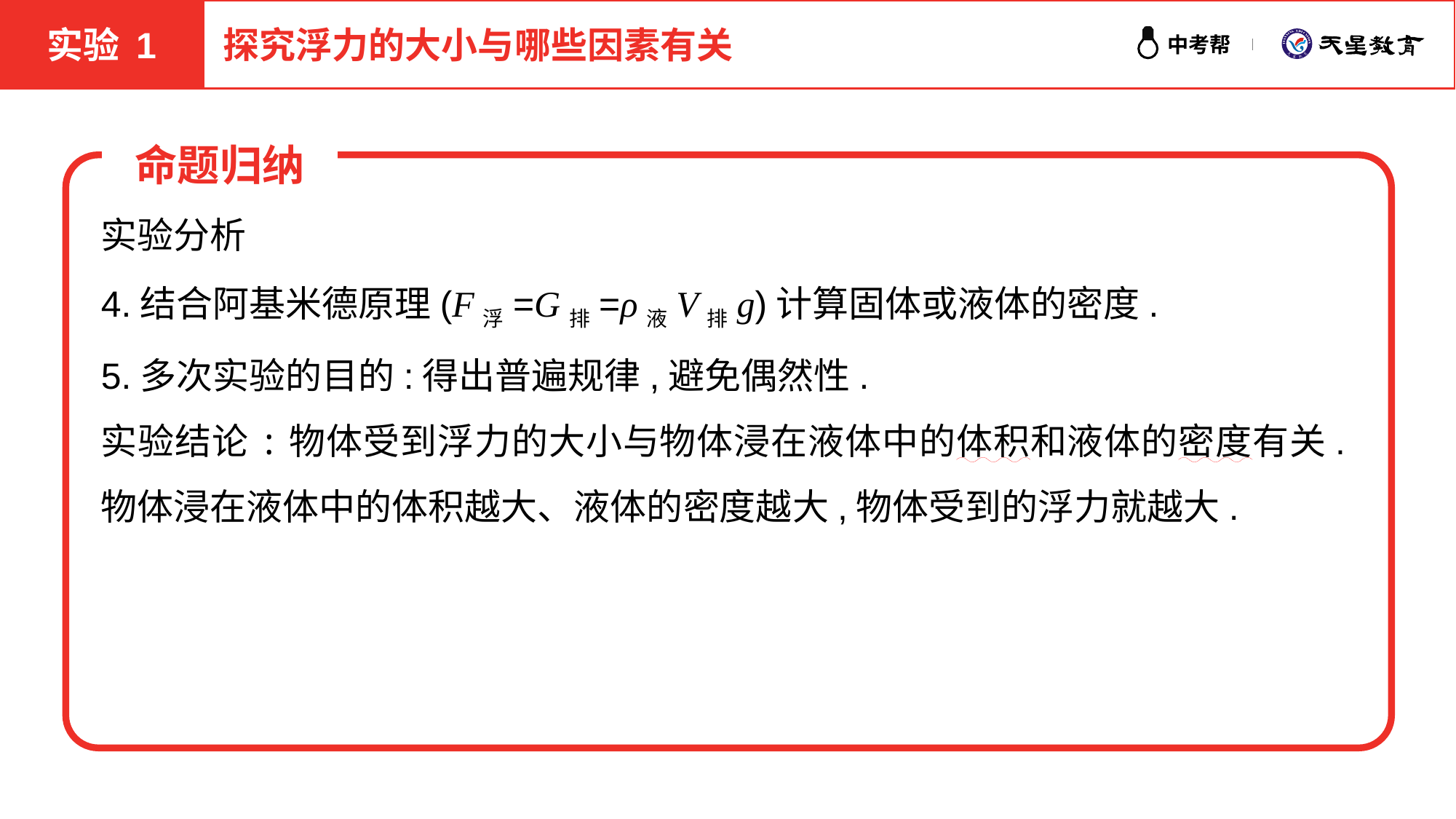

实验 1
探究浮力的大小与哪些因素有关
命题归纳

实验分析
4.结合阿基米德原理(F浮=G排=ρ液V排g)计算固体或液体的密度.
5.多次实验的目的:得出普遍规律,避免偶然性.
实验结论:物体受到浮力的大小与物体浸在液体中的体积和液体的密度有关.物体浸在液体中的体积越大、液体的密度越大,物体受到的浮力就越大.